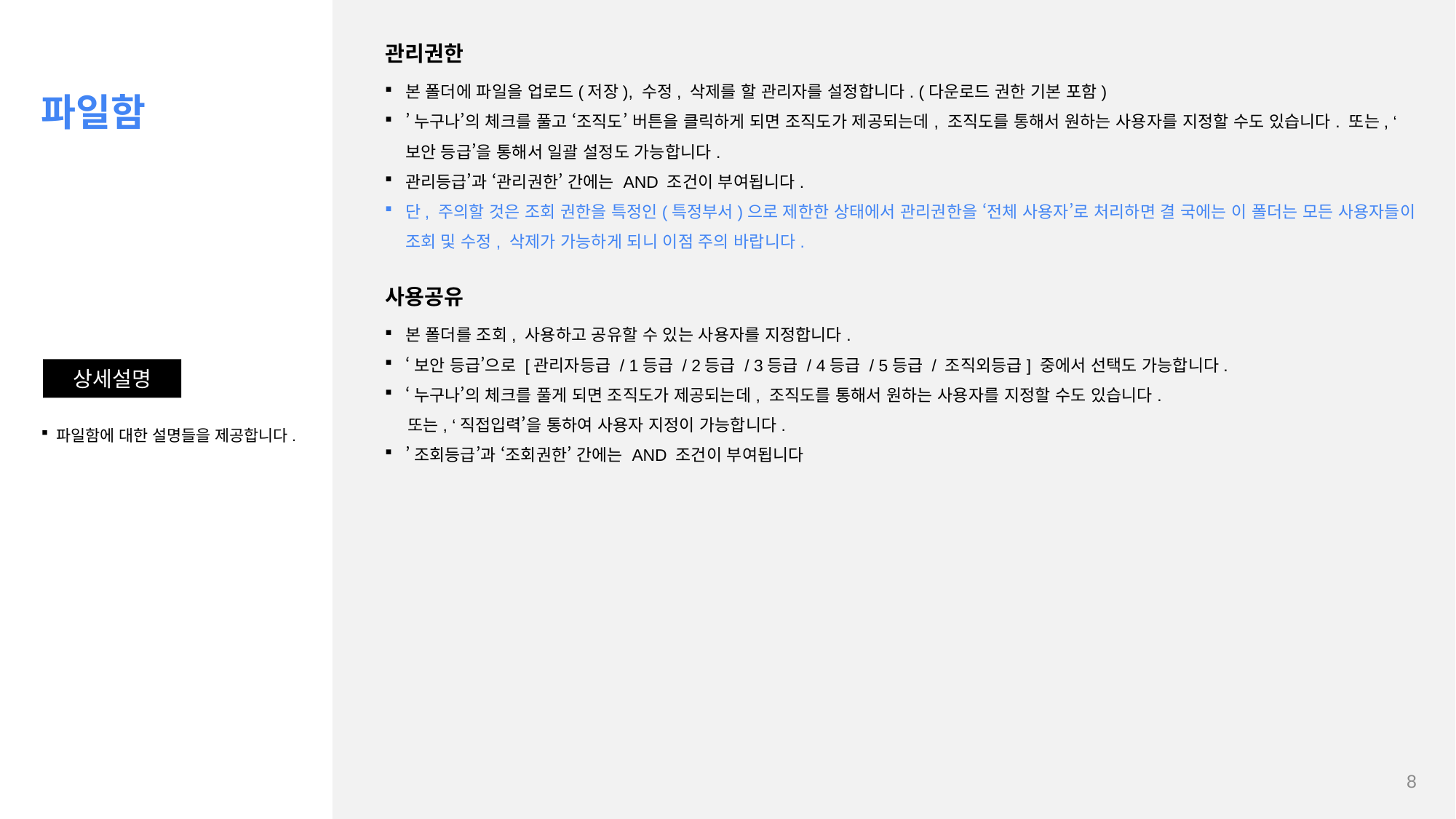

관리권한
본 폴더에 파일을 업로드(저장), 수정, 삭제를 할 관리자를 설정합니다. (다운로드 권한 기본 포함)
’누구나’의 체크를 풀고 ‘조직도’ 버튼을 클릭하게 되면 조직도가 제공되는데, 조직도를 통해서 원하는 사용자를 지정할 수도 있습니다. 또는, ‘보안 등급’을 통해서 일괄 설정도 가능합니다.
관리등급’과 ‘관리권한’ 간에는 AND 조건이 부여됩니다.
단, 주의할 것은 조회 권한을 특정인(특정부서)으로 제한한 상태에서 관리권한을 ‘전체 사용자’로 처리하면 결 국에는 이 폴더는 모든 사용자들이 조회 및 수정, 삭제가 가능하게 되니 이점 주의 바랍니다.
파일함
사용공유
본 폴더를 조회, 사용하고 공유할 수 있는 사용자를 지정합니다.
‘보안 등급’으로 [관리자등급 / 1등급 / 2등급 / 3등급 / 4등급 / 5등급 / 조직외등급] 중에서 선택도 가능합니다.
‘누구나’의 체크를 풀게 되면 조직도가 제공되는데, 조직도를 통해서 원하는 사용자를 지정할 수도 있습니다.
    또는, ‘직접입력’을 통하여 사용자 지정이 가능합니다.
’조회등급’과 ‘조회권한’ 간에는 AND 조건이 부여됩니다
상세설명
 파일함에 대한 설명들을 제공합니다.